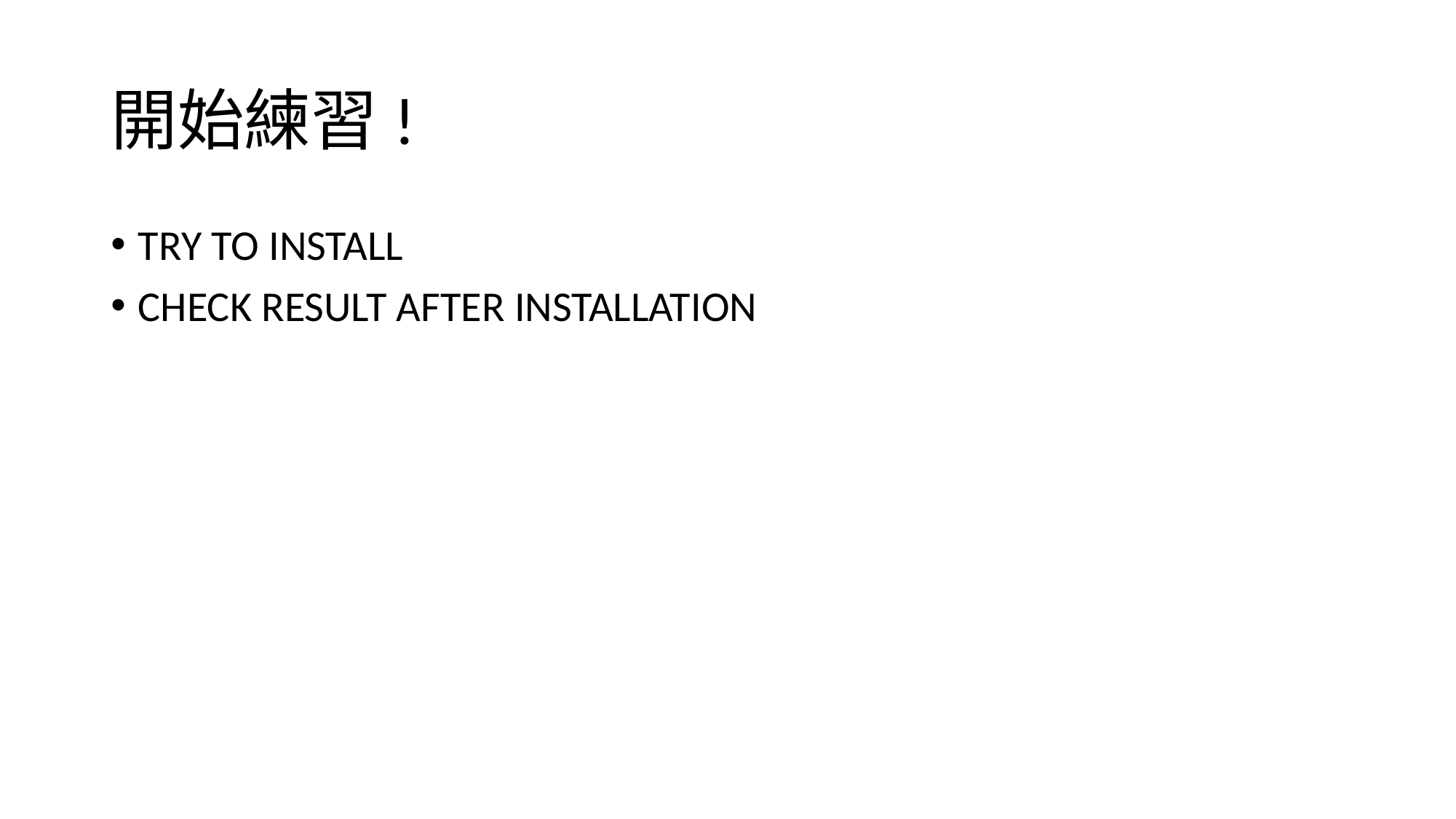

# 開始練習!
TRY TO INSTALL
CHECK RESULT AFTER INSTALLATION